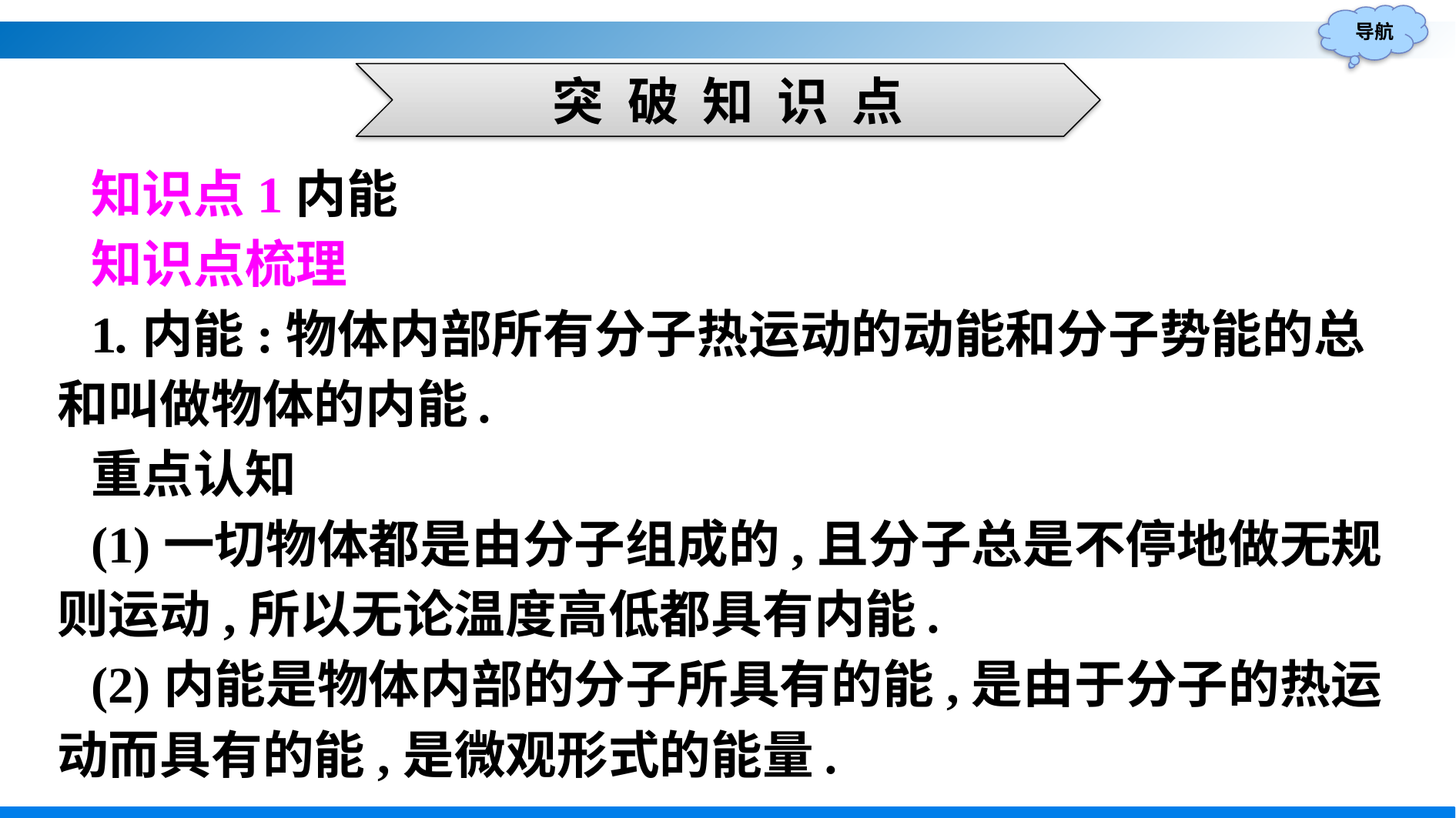

突  破  知  识  点
知识点1内能
知识点梳理
1.内能:物体内部所有分子热运动的动能和分子势能的总和叫做物体的内能.
重点认知
(1)一切物体都是由分子组成的,且分子总是不停地做无规则运动,所以无论温度高低都具有内能.
(2)内能是物体内部的分子所具有的能,是由于分子的热运动而具有的能,是微观形式的能量.